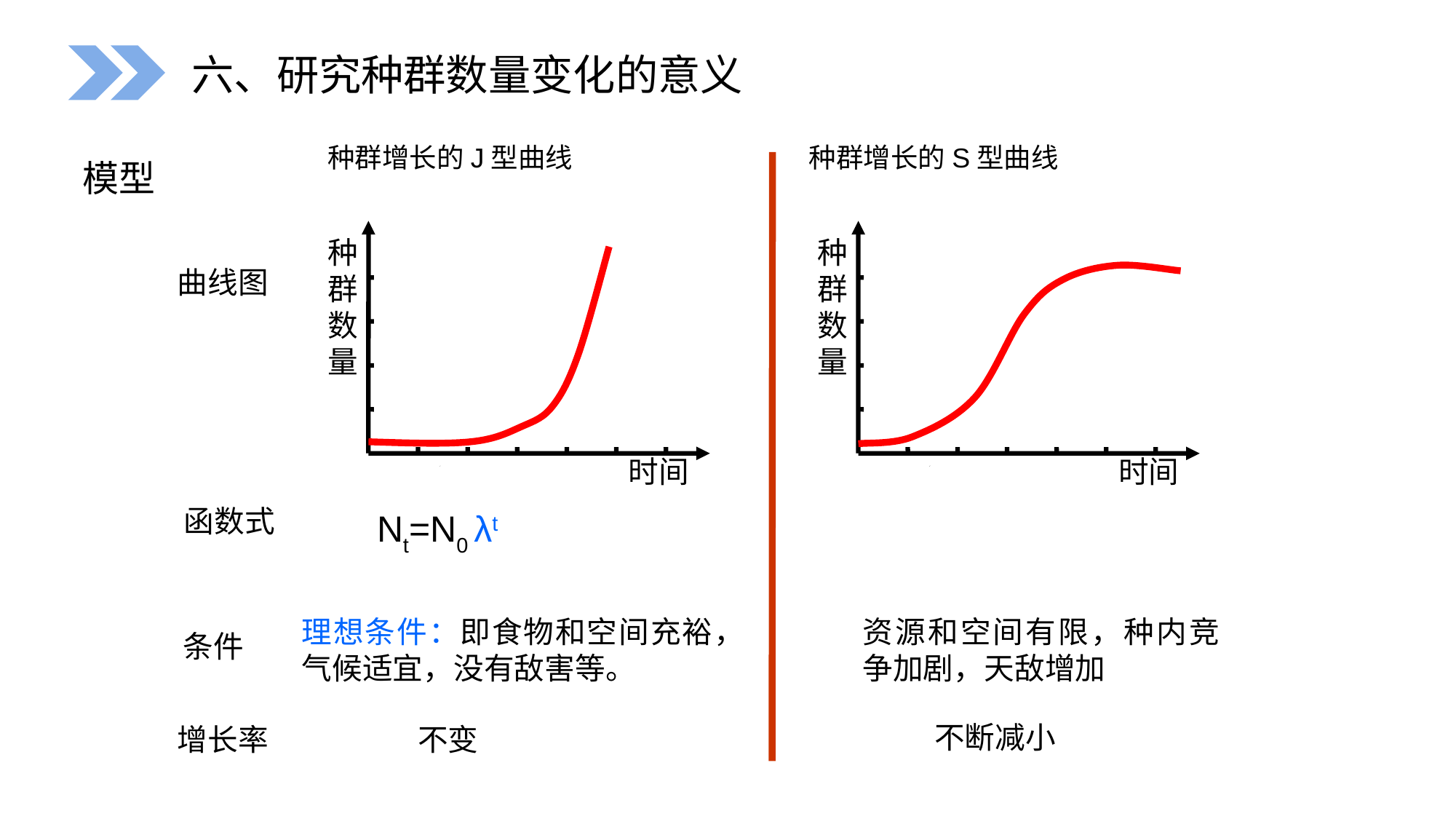

六、研究种群数量变化的意义
种群增长的J型曲线
种群增长的S型曲线
模型

时间

种群数量

时间

种群数量

曲线图
函数式
Nt=N0 λt
理想条件：即食物和空间充裕，气候适宜，没有敌害等。
资源和空间有限，种内竞争加剧，天敌增加
条件
不断减小
增长率
不变